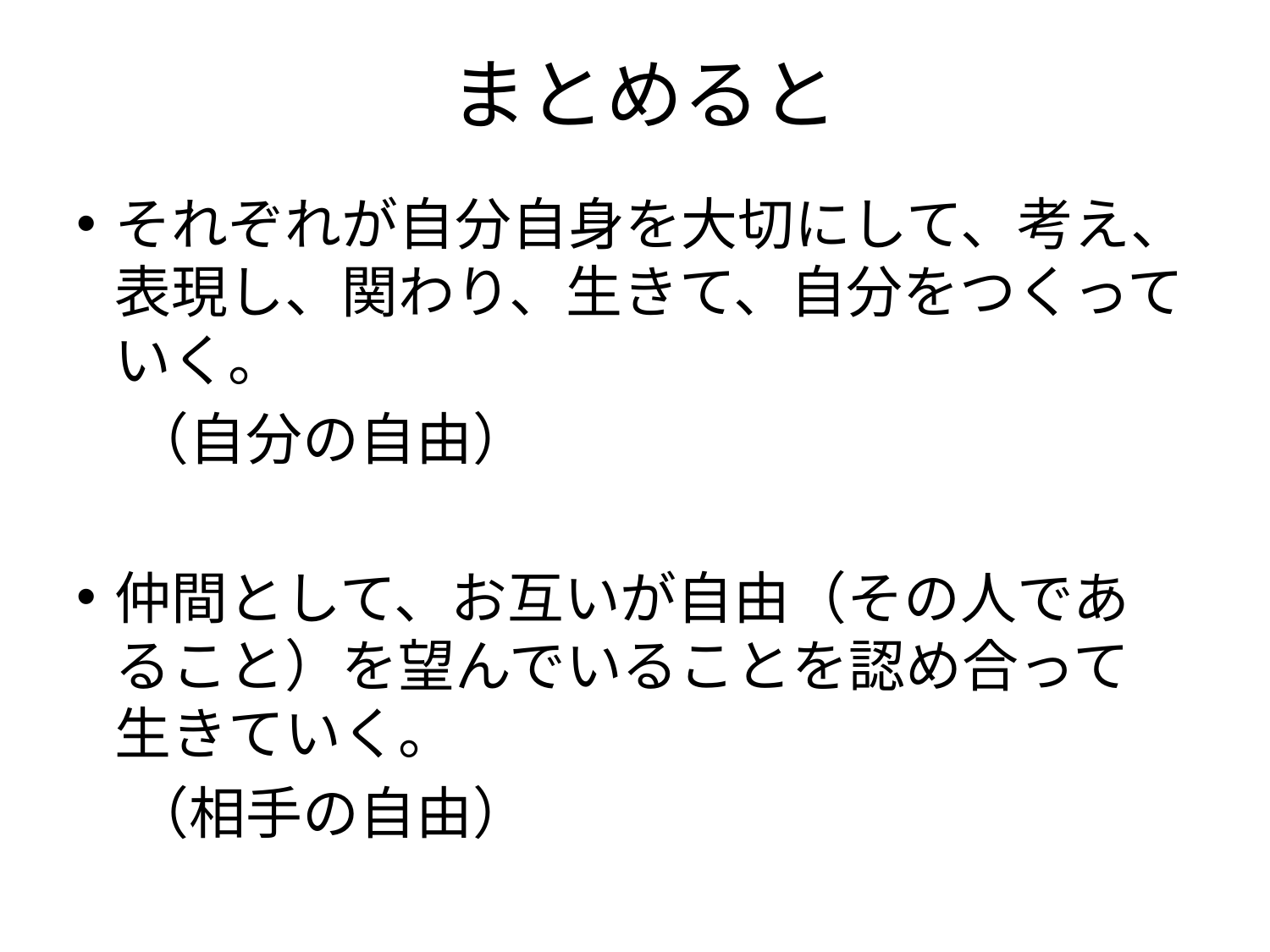

# まとめると
それぞれが自分自身を大切にして、考え、表現し、関わり、生きて、自分をつくっていく。
　（自分の自由）

仲間として、お互いが自由（その人であること）を望んでいることを認め合って生きていく。
　（相手の自由）